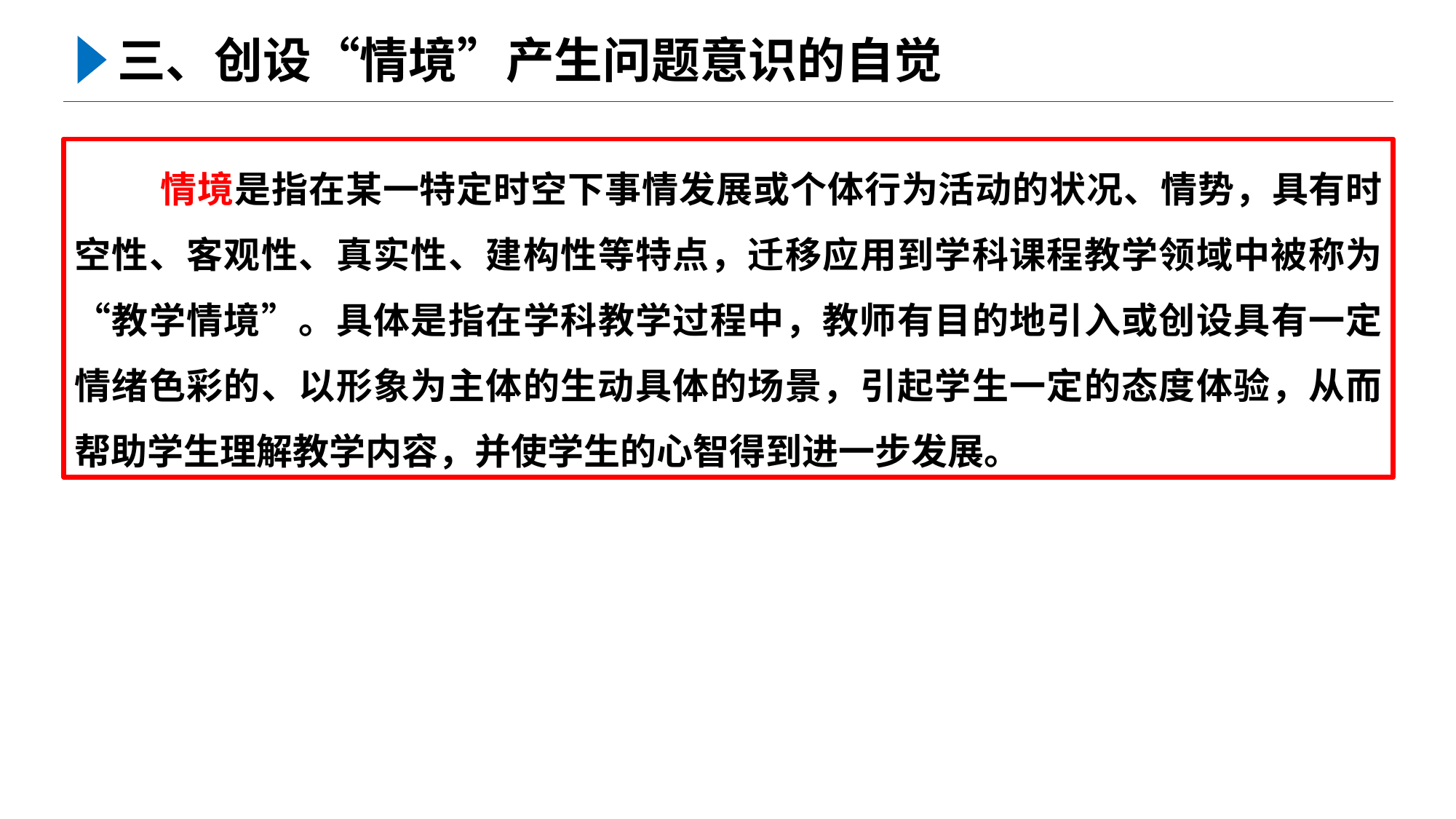

三、创设“情境”产生问题意识的自觉

情境是指在某一特定时空下事情发展或个体行为活动的状况、情势，具有时空性、客观性、真实性、建构性等特点，迁移应用到学科课程教学领域中被称为“教学情境”。具体是指在学科教学过程中，教师有目的地引入或创设具有一定情绪色彩的、以形象为主体的生动具体的场景，引起学生一定的态度体验，从而帮助学生理解教学内容，并使学生的心智得到进一步发展。